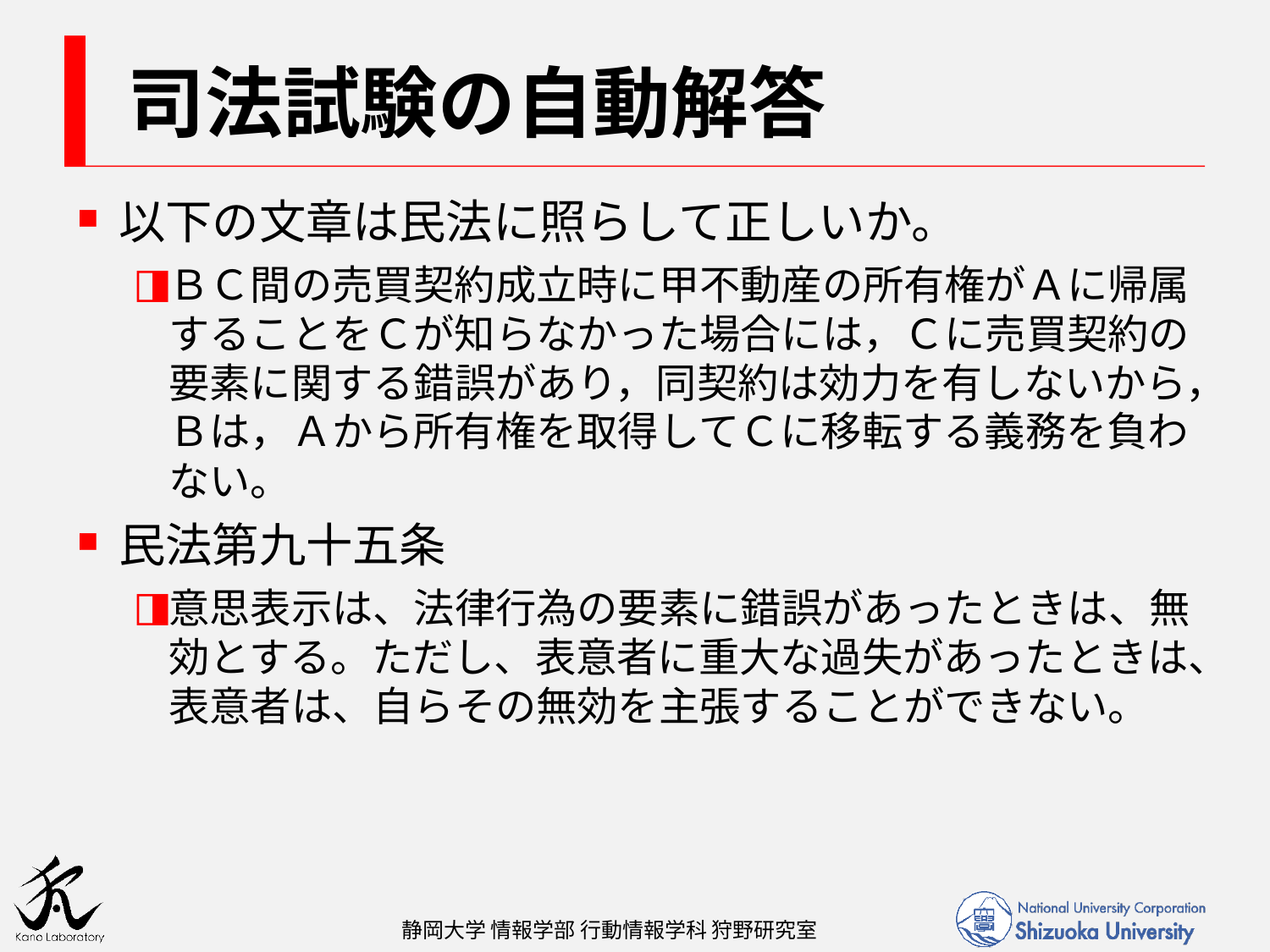

# 司法試験の自動解答
以下の文章は民法に照らして正しいか。
ＢＣ間の売買契約成立時に甲不動産の所有権がＡに帰属することをＣが知らなかった場合には，Ｃに売買契約の要素に関する錯誤があり，同契約は効力を有しないから，Ｂは，Ａから所有権を取得してＣに移転する義務を負わない。
民法第九十五条
意思表示は、法律行為の要素に錯誤があったときは、無効とする。ただし、表意者に重大な過失があったときは、表意者は、自らその無効を主張することができない。